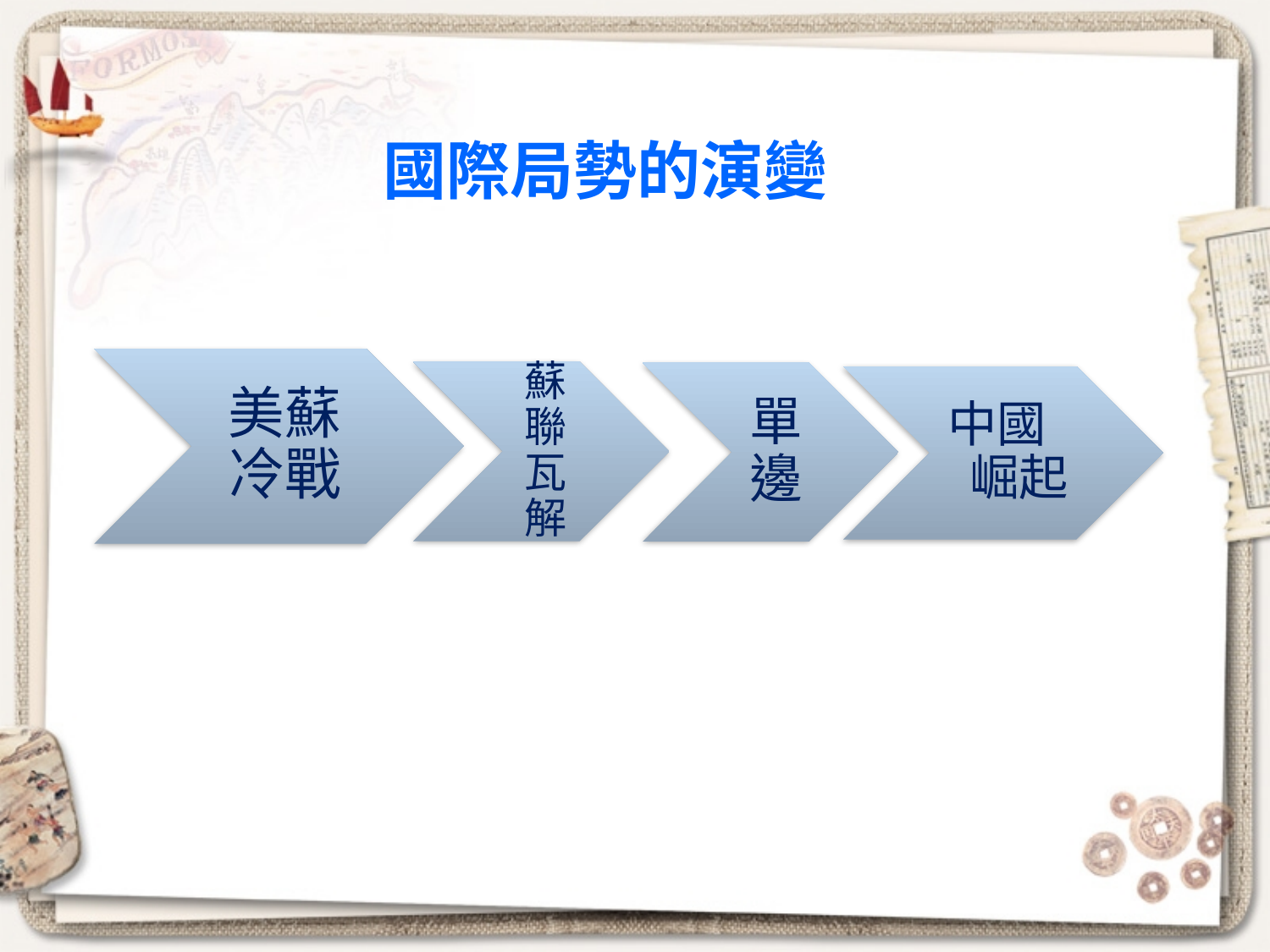

# 國際局勢的演變
美蘇冷戰
蘇聯瓦解
中國     崛起
單邊